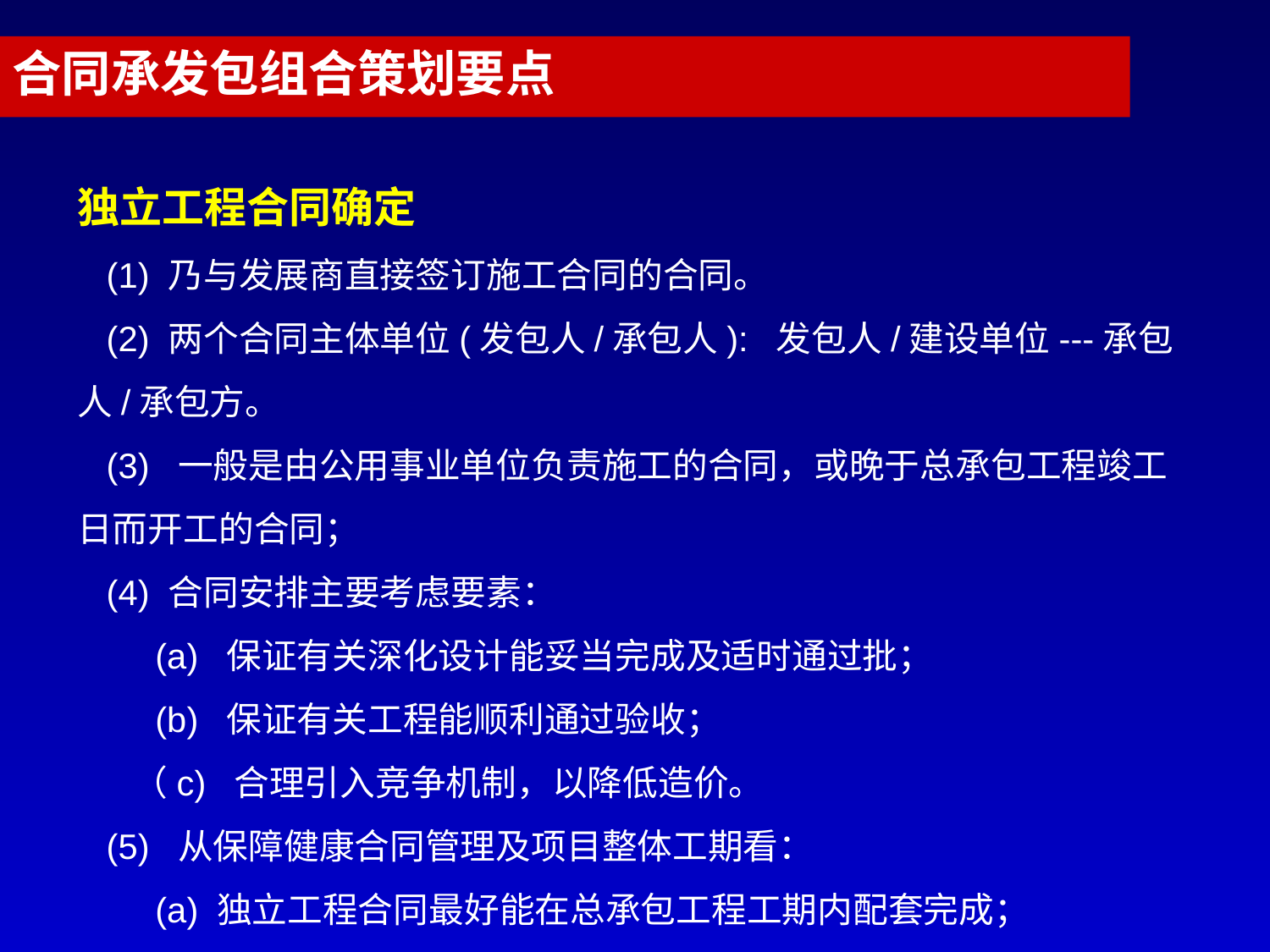

合同承发包组合策划要点
独立工程合同确定
   (1) 乃与发展商直接签订施工合同的合同。
   (2) 两个合同主体单位(发包人/承包人):  发包人/建设单位---承包人/承包方。
   (3)  一般是由公用事业单位负责施工的合同，或晚于总承包工程竣工日而开工的合同；
   (4) 合同安排主要考虑要素：
        (a)  保证有关深化设计能妥当完成及适时通过批；
        (b)  保证有关工程能顺利通过验收；
      （c)  合理引入竞争机制，以降低造价。
   (5)  从保障健康合同管理及项目整体工期看：
        (a) 独立工程合同最好能在总承包工程工期内配套完成；
       (b) 总承包方须提供协调、配合等照管服务。
79